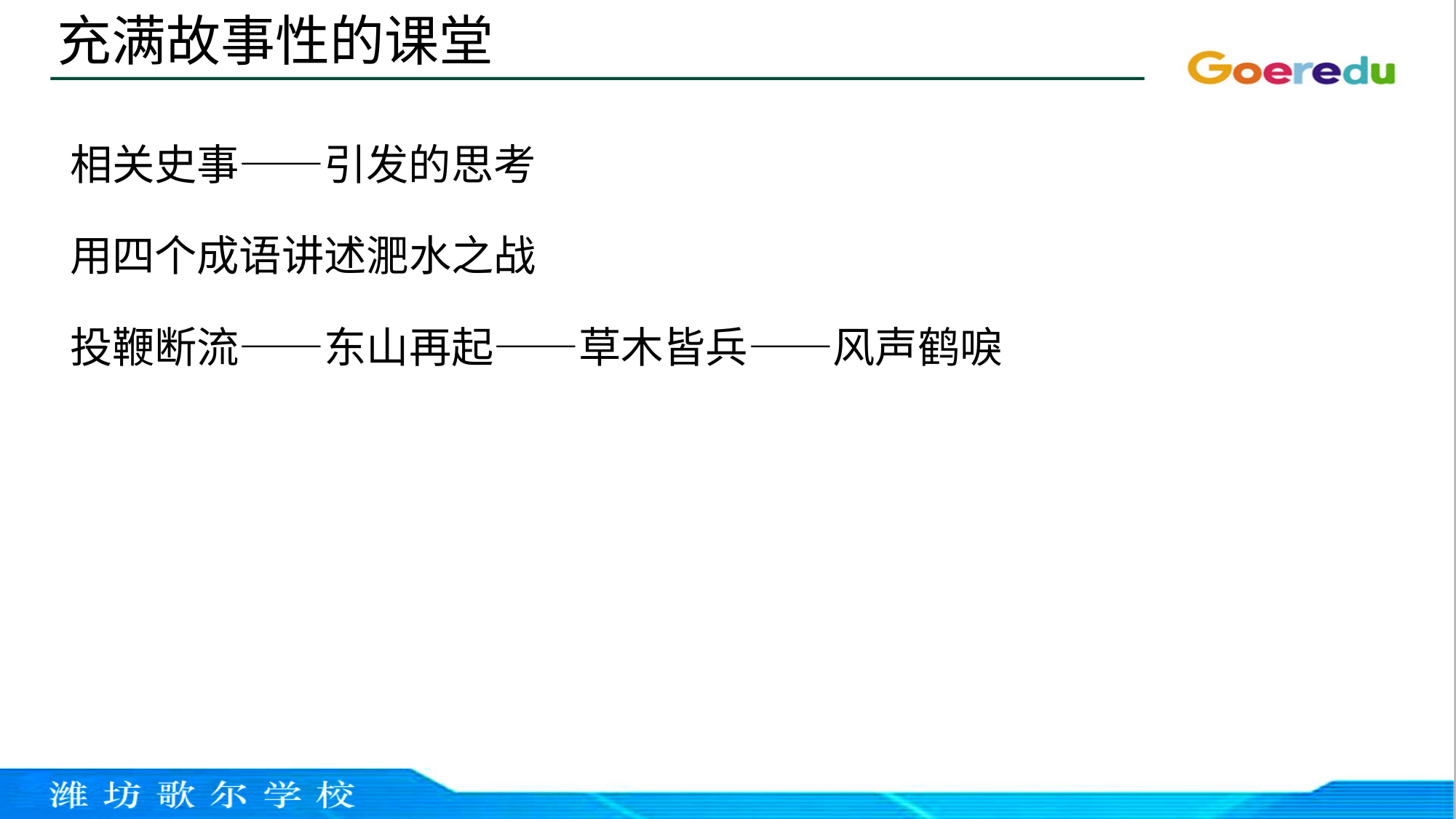

充满故事性的课堂
相关史事——引发的思考
用四个成语讲述淝水之战
投鞭断流——东山再起——草木皆兵——风声鹤唳